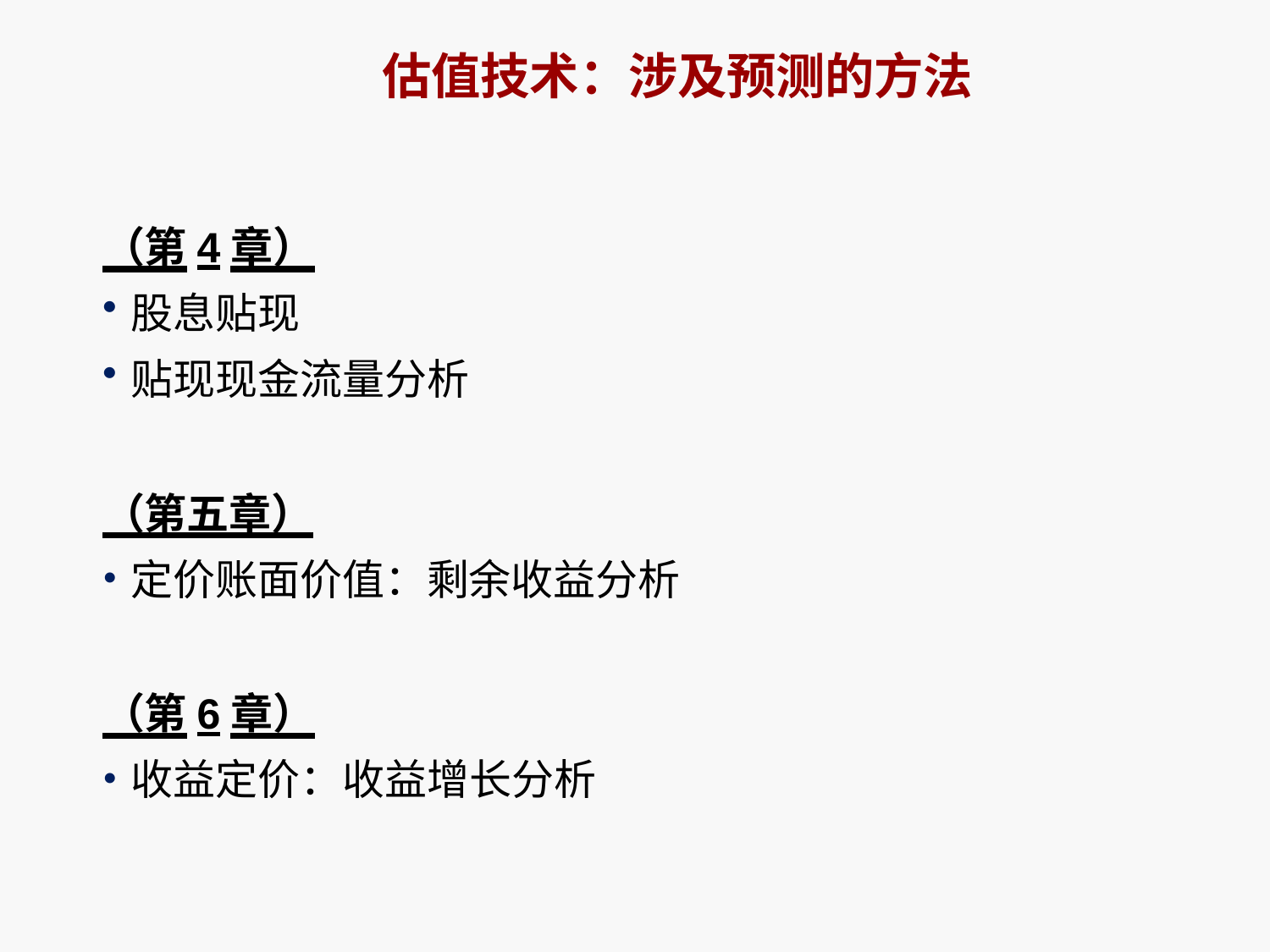

# 估值技术：涉及预测的方法
（第4章）
股息贴现
贴现现金流量分析

（第五章）
定价账面价值：剩余收益分析

（第6章）
收益定价：收益增长分析